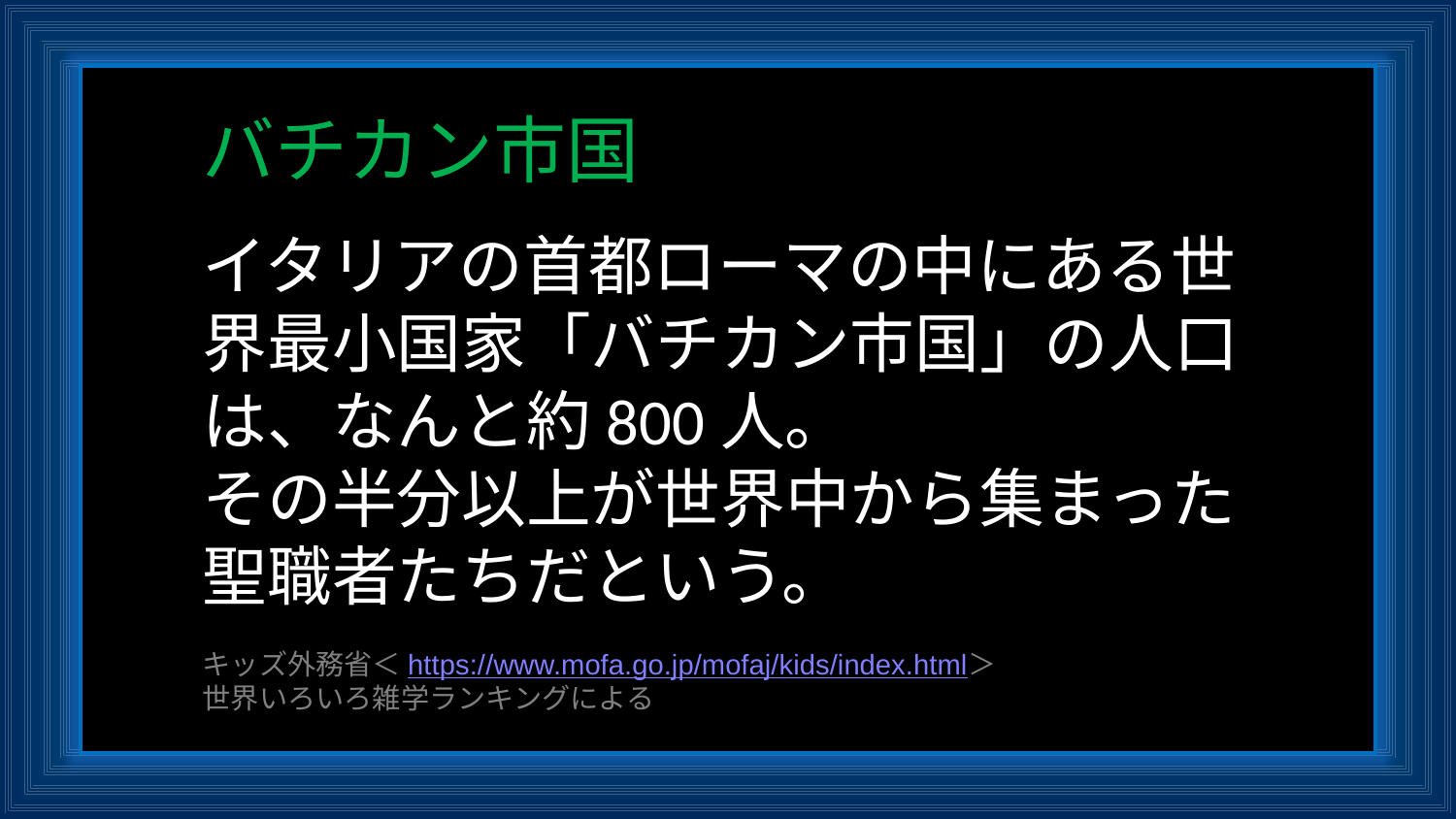

バチカン市国

イタリアの首都ローマの中にある世界最小国家「バチカン市国」の人口は、なんと約800人。
その半分以上が世界中から集まった聖職者たちだという。

キッズ外務省＜https://www.mofa.go.jp/mofaj/kids/index.html＞
世界いろいろ雑学ランキングによる